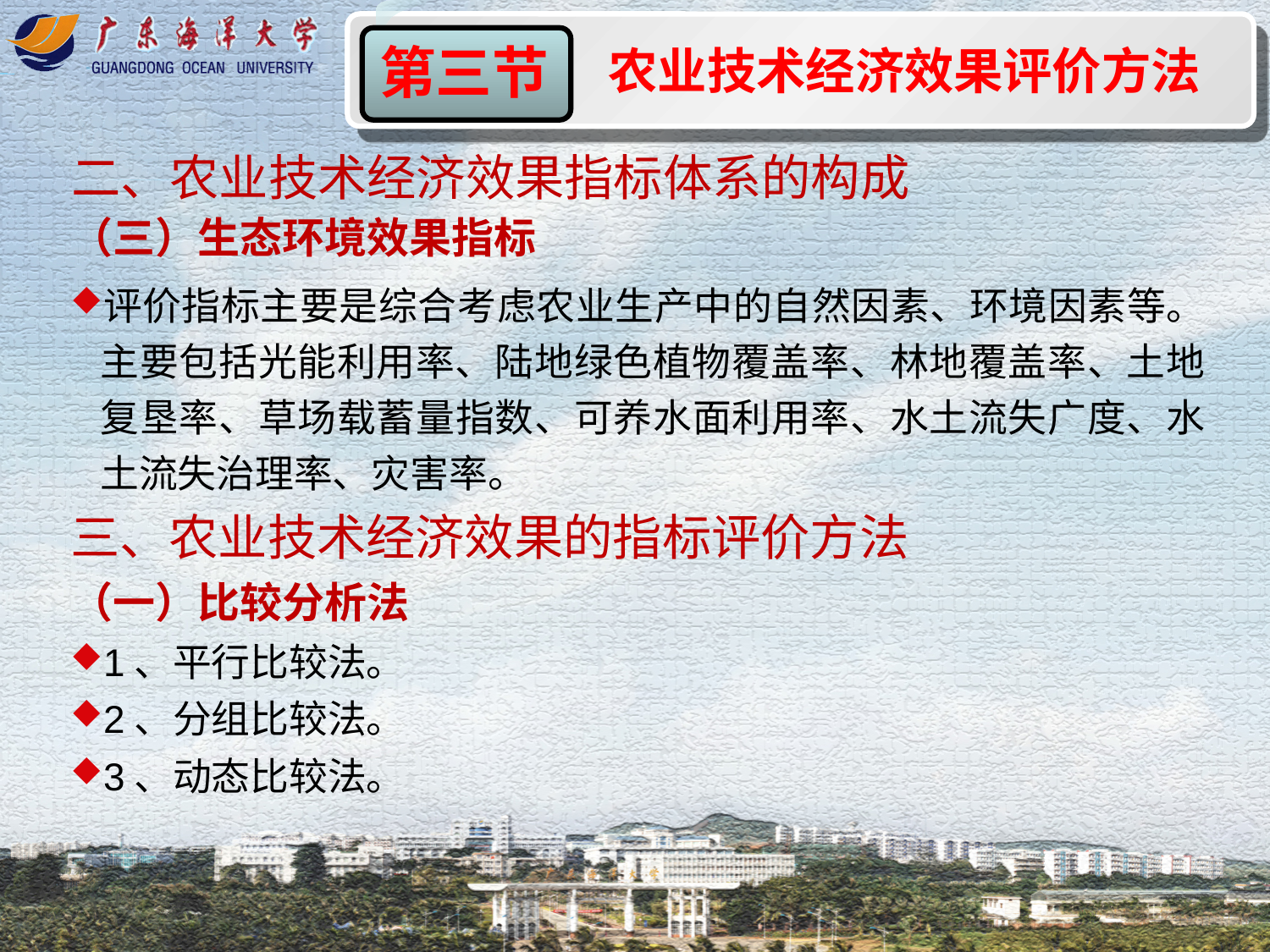

农业技术经济效果评价方法

第三节
二、农业技术经济效果指标体系的构成
（三）生态环境效果指标
评价指标主要是综合考虑农业生产中的自然因素、环境因素等。主要包括光能利用率、陆地绿色植物覆盖率、林地覆盖率、土地复垦率、草场载蓄量指数、可养水面利用率、水土流失广度、水土流失治理率、灾害率。
三、农业技术经济效果的指标评价方法
（一）比较分析法
1、平行比较法。
2、分组比较法。
3、动态比较法。